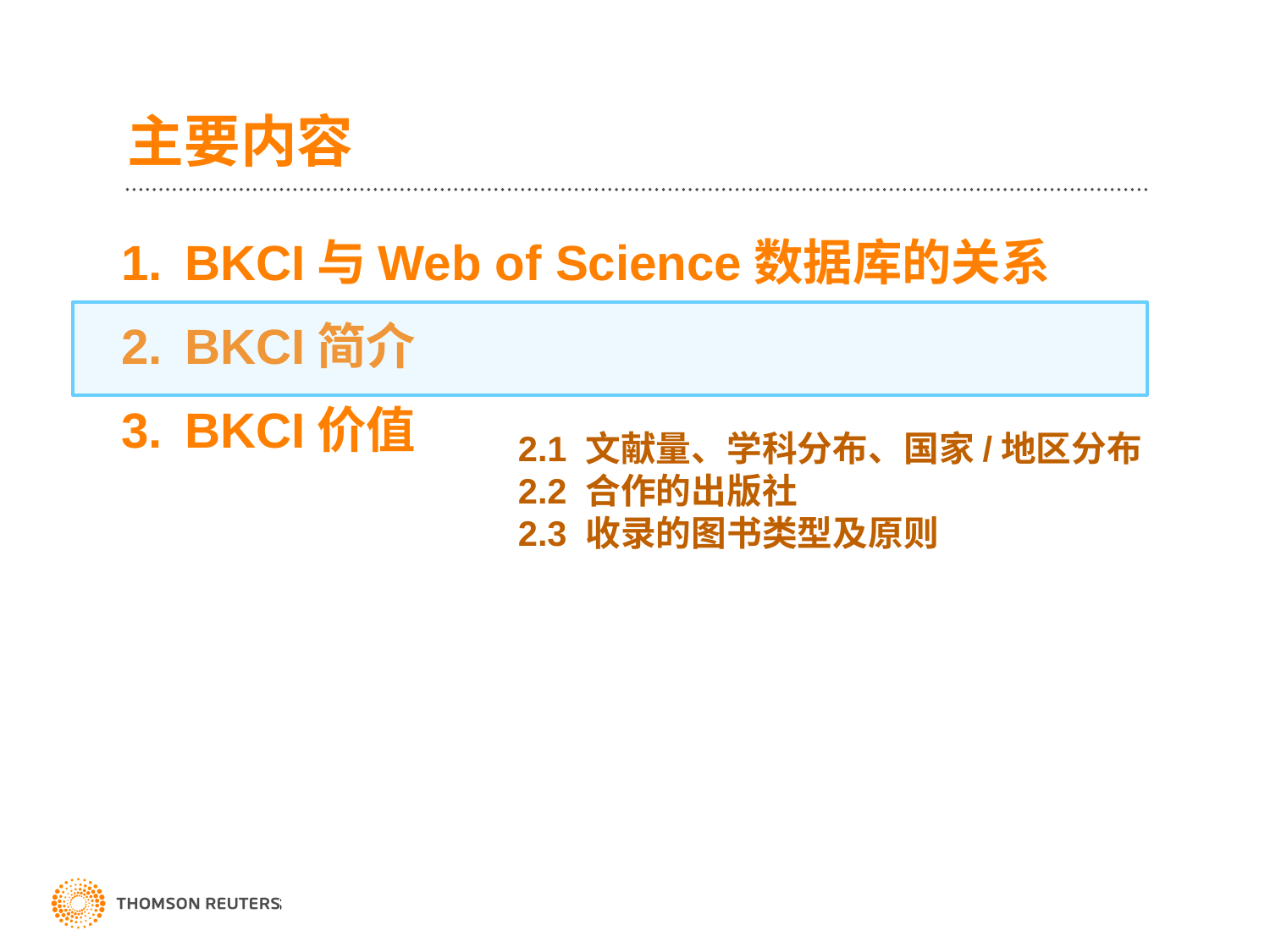

# 主要内容
BKCI与Web of Science数据库的关系
BKCI简介
BKCI价值

2.1 文献量、学科分布、国家/地区分布
2.2 合作的出版社
2.3 收录的图书类型及原则